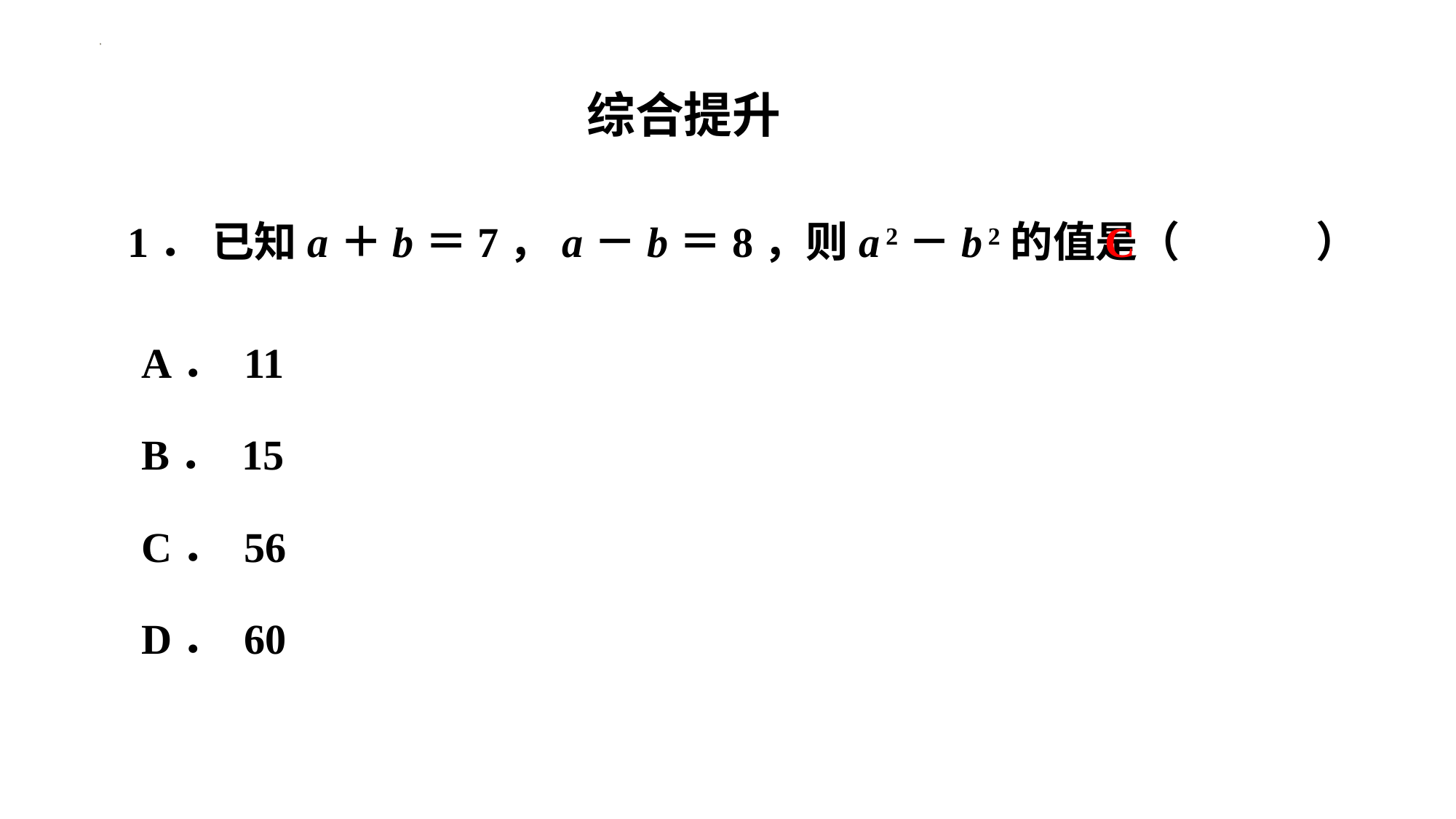

综合提升
C
1． 已知 a ＋ b ＝7， a － b ＝8，则 a 2－ b 2的值是（　C　）
| A． 11 |
| --- |
| B． 15 |
| C． 56 |
| D． 60 |